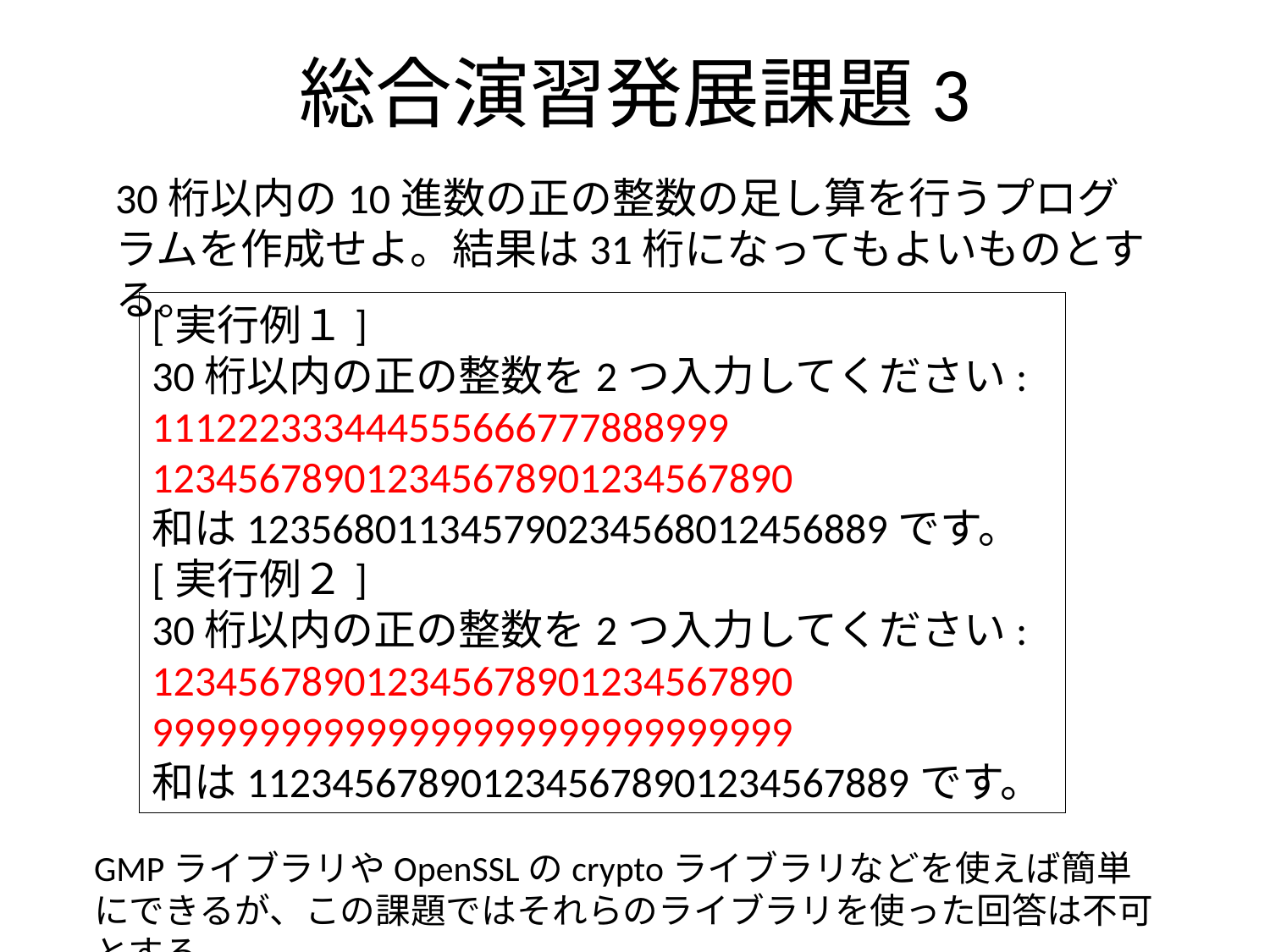

# 総合演習発展課題3
30桁以内の10進数の正の整数の足し算を行うプログラムを作成せよ。結果は31桁になってもよいものとする。
[実行例１]
30桁以内の正の整数を2つ入力してください:
111222333444555666777888999
123456789012345678901234567890
和は123568011345790234568012456889です。
[実行例２]
30桁以内の正の整数を2つ入力してください:
123456789012345678901234567890
999999999999999999999999999999
和は1123456789012345678901234567889です。
GMPライブラリやOpenSSLのcryptoライブラリなどを使えば簡単にできるが、この課題ではそれらのライブラリを使った回答は不可とする。